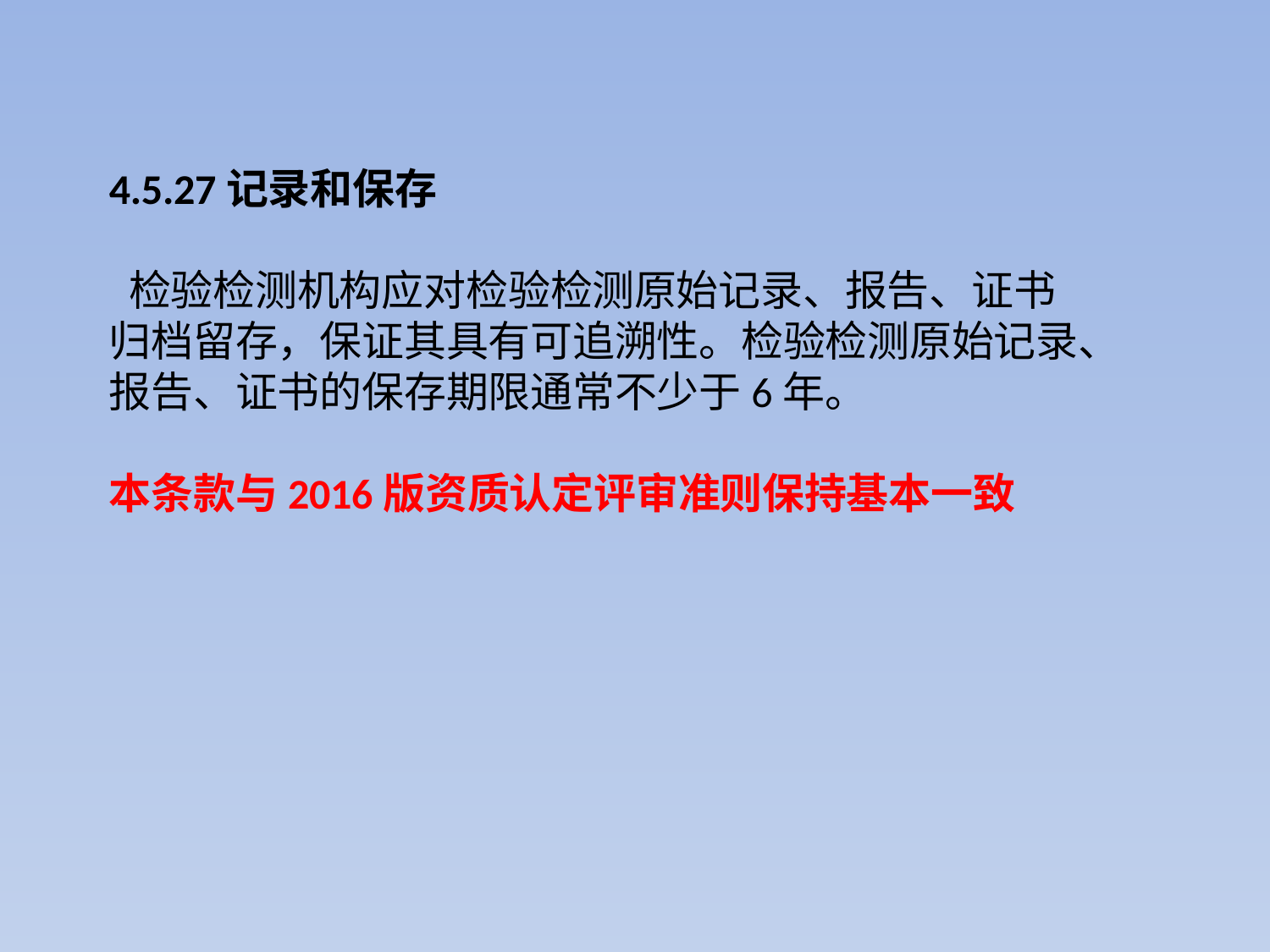

4.5.27记录和保存

 检验检测机构应对检验检测原始记录、报告、证书归档留存，保证其具有可追溯性。检验检测原始记录、报告、证书的保存期限通常不少于6年。

本条款与2016版资质认定评审准则保持基本一致